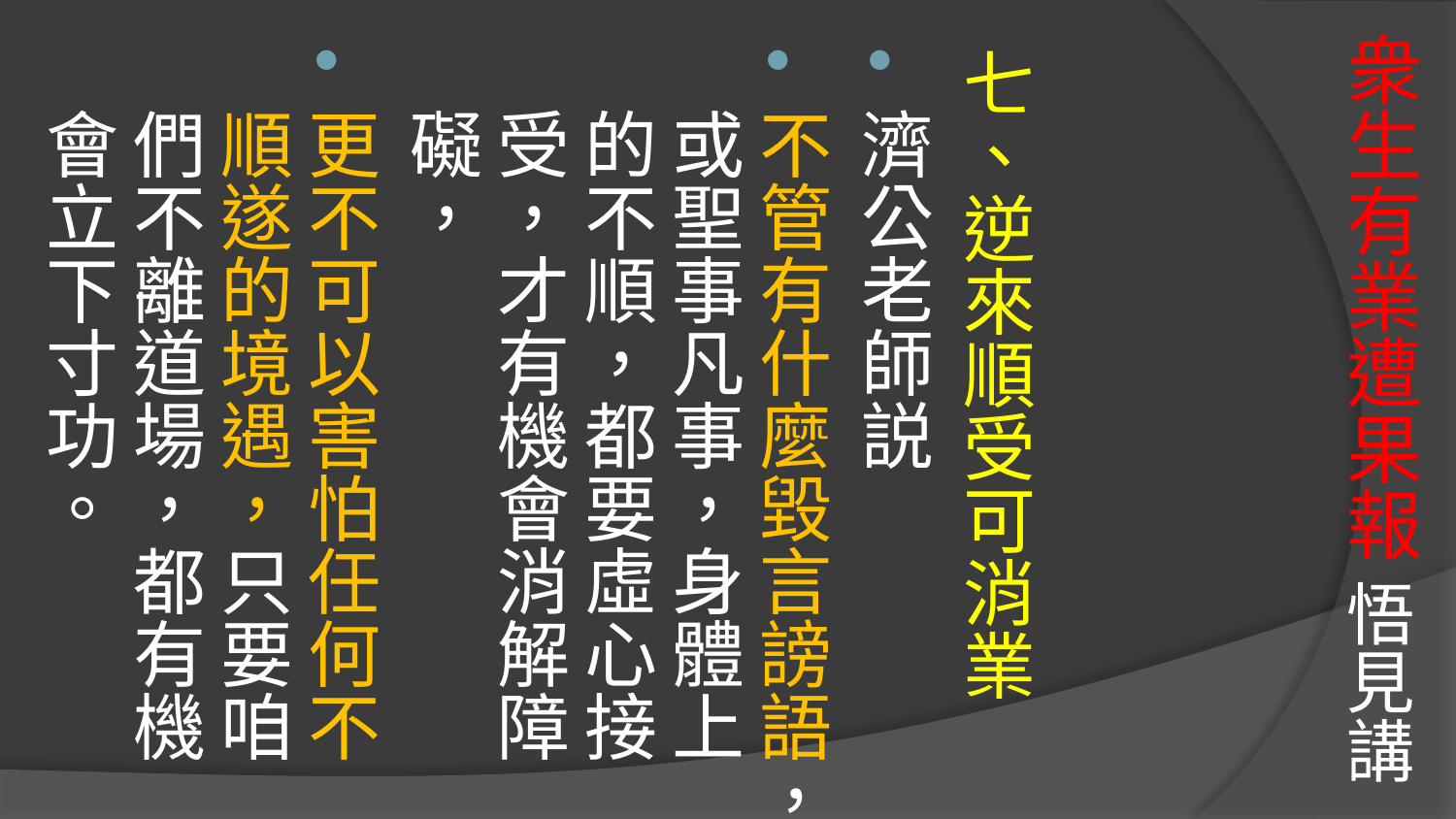

# 衆生有業遭果報 悟見講
七、逆來順受可消業
濟公老師説
不管有什麼毀言謗語，或聖事凡事，身體上的不順，都要虛心接受，才有機會消解障礙，
更不可以害怕任何不順遂的境遇，只要咱們不離道場，都有機會立下寸功。